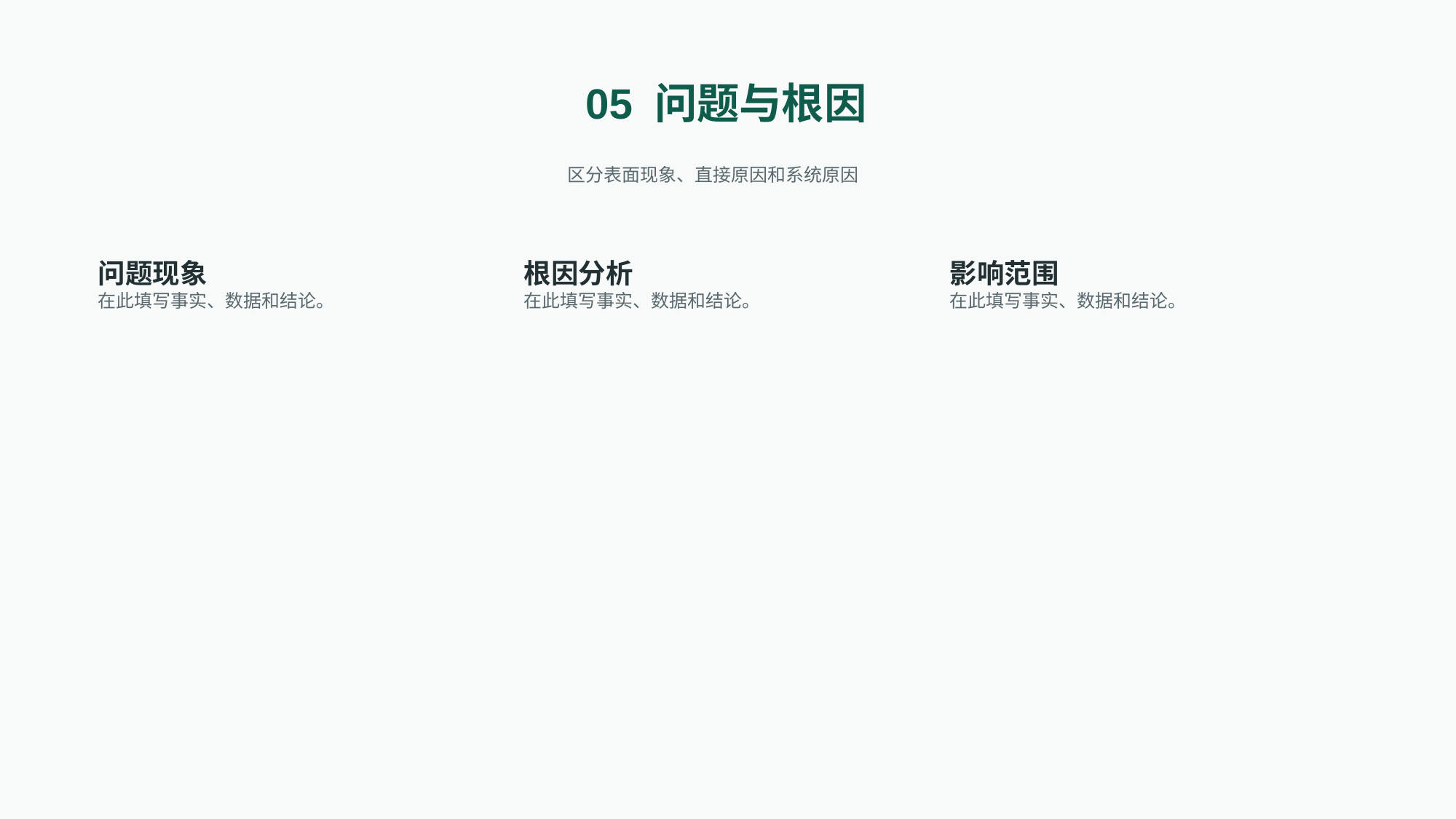

05 问题与根因
区分表面现象、直接原因和系统原因
问题现象
在此填写事实、数据和结论。
根因分析
在此填写事实、数据和结论。
影响范围
在此填写事实、数据和结论。